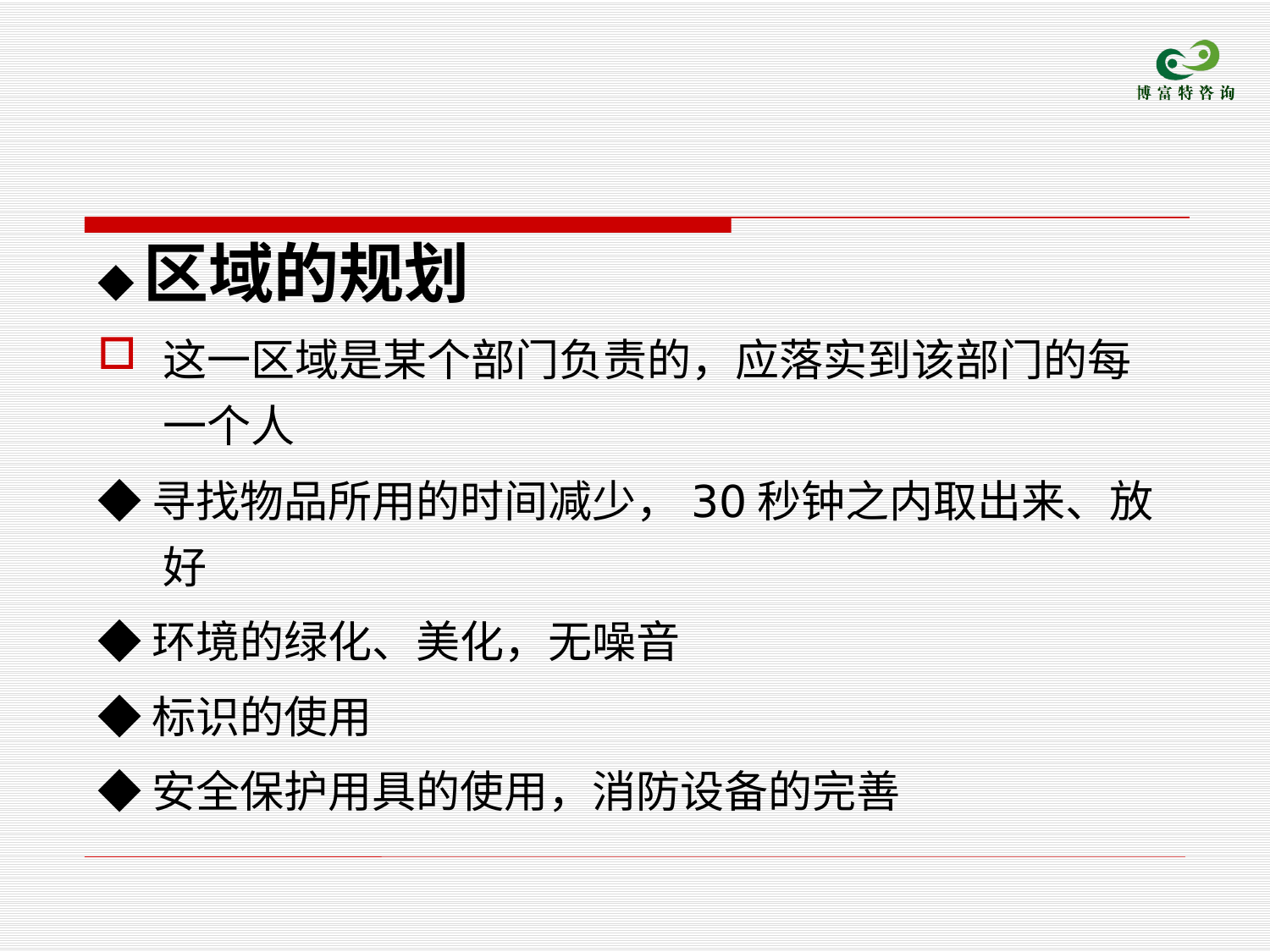

◆区域的规划
这一区域是某个部门负责的，应落实到该部门的每一个人
◆寻找物品所用的时间减少，30秒钟之内取出来、放好
◆环境的绿化、美化，无噪音
◆标识的使用
◆安全保护用具的使用，消防设备的完善

300